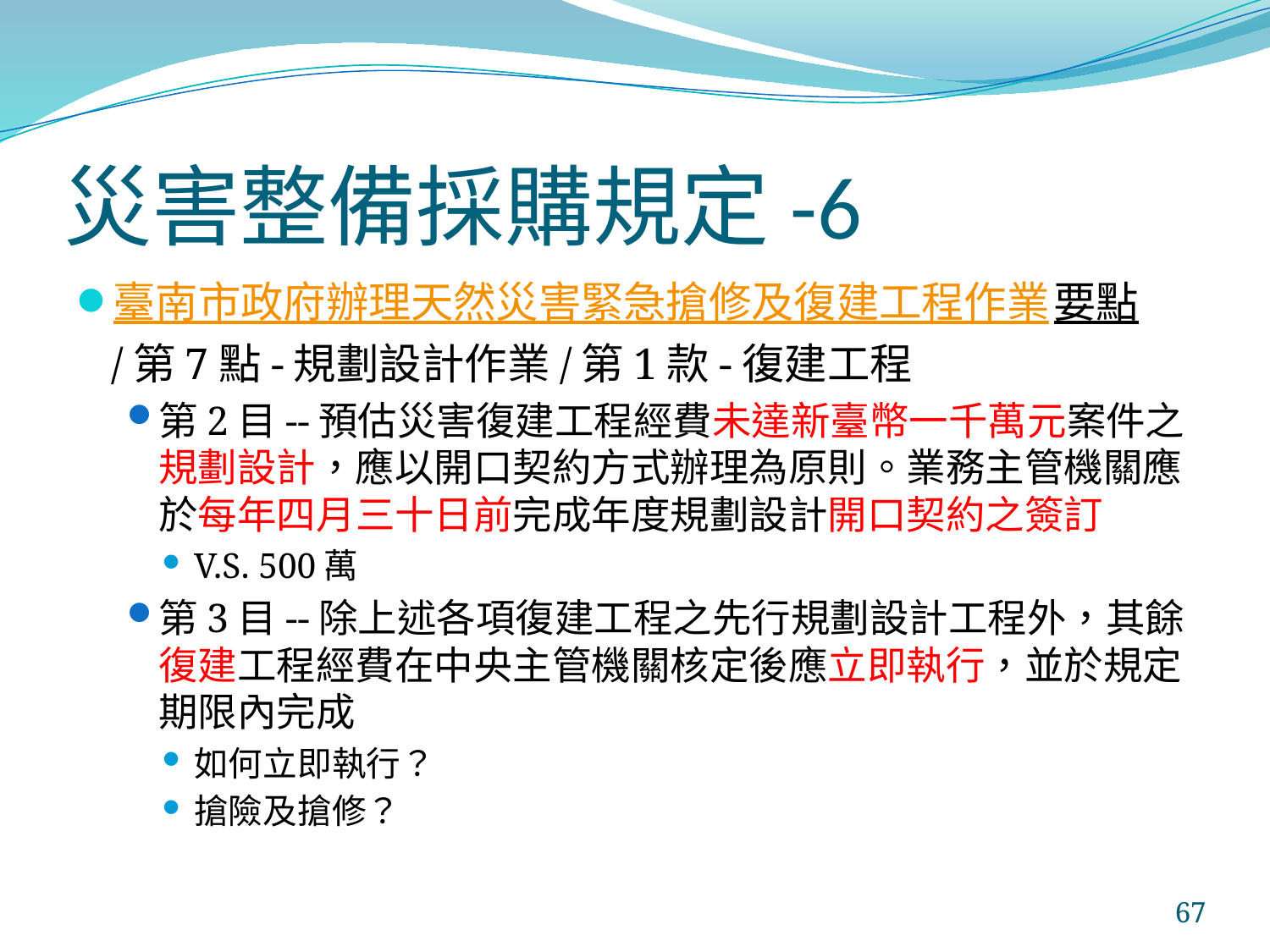

# 災害整備採購規定-6
臺南市政府辦理天然災害緊急搶修及復建工程作業要點/第7點-規劃設計作業/第1款-復建工程
第2目--預估災害復建工程經費未達新臺幣一千萬元案件之規劃設計，應以開口契約方式辦理為原則。業務主管機關應於每年四月三十日前完成年度規劃設計開口契約之簽訂
V.S. 500萬
第3目--除上述各項復建工程之先行規劃設計工程外，其餘復建工程經費在中央主管機關核定後應立即執行，並於規定期限內完成
如何立即執行？
搶險及搶修？
67